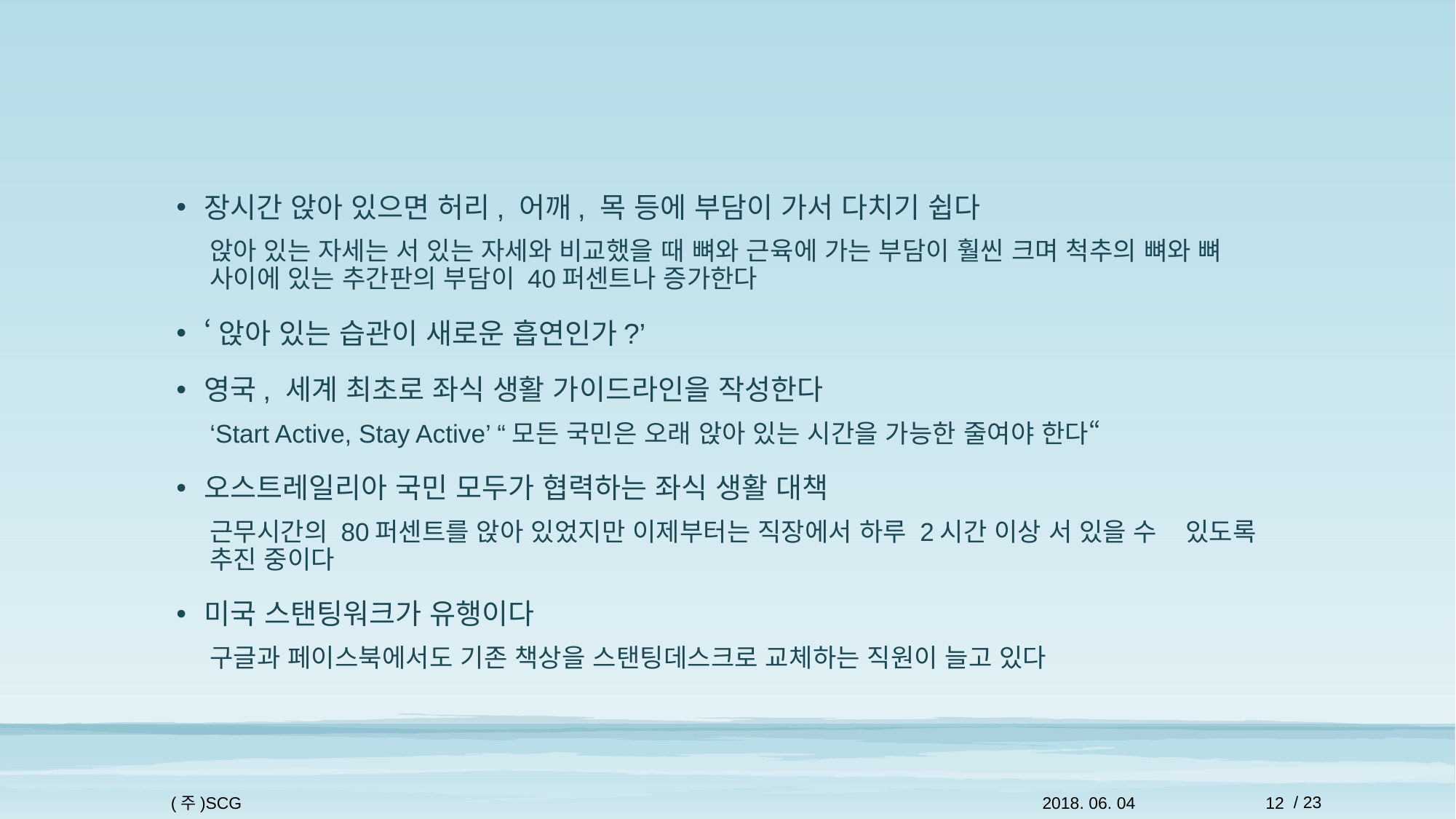

#
장시간 앉아 있으면 허리, 어깨, 목 등에 부담이 가서 다치기 쉽다
앉아 있는 자세는 서 있는 자세와 비교했을 때 뼈와 근육에 가는 부담이 훨씬 크며 척추의 뼈와 뼈 사이에 있는 추간판의 부담이 40퍼센트나 증가한다
‘앉아 있는 습관이 새로운 흡연인가?’
영국, 세계 최초로 좌식 생활 가이드라인을 작성한다
‘Start Active, Stay Active’ “모든 국민은 오래 앉아 있는 시간을 가능한 줄여야 한다“
오스트레일리아 국민 모두가 협력하는 좌식 생활 대책
근무시간의 80퍼센트를 앉아 있었지만 이제부터는 직장에서 하루 2시간 이상 서 있을 수    있도록 추진 중이다
미국 스탠팅워크가 유행이다
구글과 페이스북에서도 기존 책상을 스탠팅데스크로 교체하는 직원이 늘고 있다
(주)SCG
2018. 06. 04
12